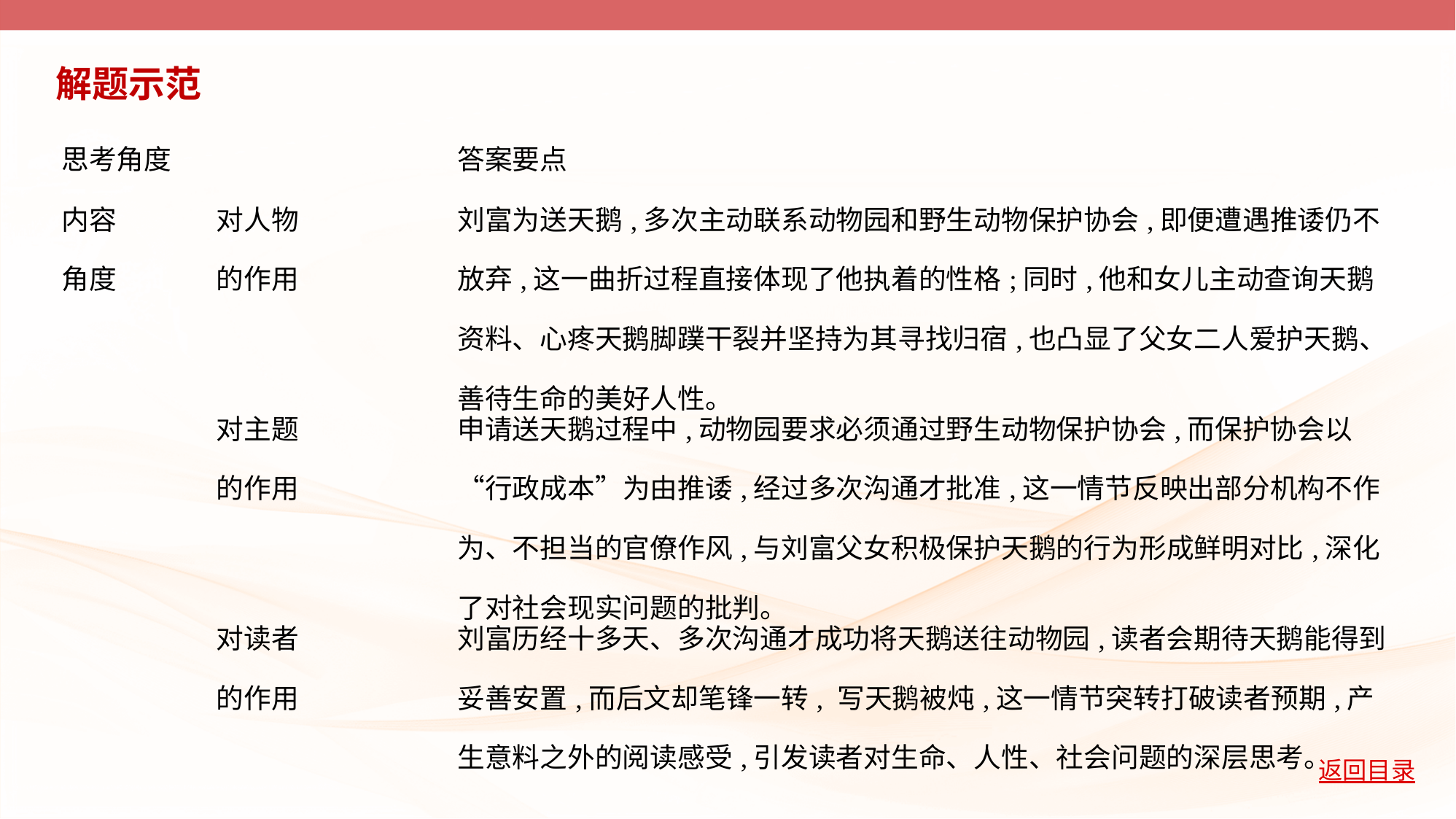

解题示范
| 思考角度 |  | 答案要点 |
| --- | --- | --- |
| 内容 角度 | 对人物 的作用 | 刘富为送天鹅,多次主动联系动物园和野生动物保护协会,即便遭遇推诿仍不放弃,这一曲折过程直接体现了他执着的性格;同时,他和女儿主动查询天鹅资料、心疼天鹅脚蹼干裂并坚持为其寻找归宿,也凸显了父女二人爱护天鹅、善待生命的美好人性。 |
|  | 对主题 的作用 | 申请送天鹅过程中,动物园要求必须通过野生动物保护协会,而保护协会以“行政成本”为由推诿,经过多次沟通才批准,这一情节反映出部分机构不作为、不担当的官僚作风,与刘富父女积极保护天鹅的行为形成鲜明对比,深化了对社会现实问题的批判。 |
|  | 对读者 的作用 | 刘富历经十多天、多次沟通才成功将天鹅送往动物园,读者会期待天鹅能得到妥善安置,而后文却笔锋一转, 写天鹅被炖,这一情节突转打破读者预期,产生意料之外的阅读感受,引发读者对生命、人性、社会问题的深层思考。 |